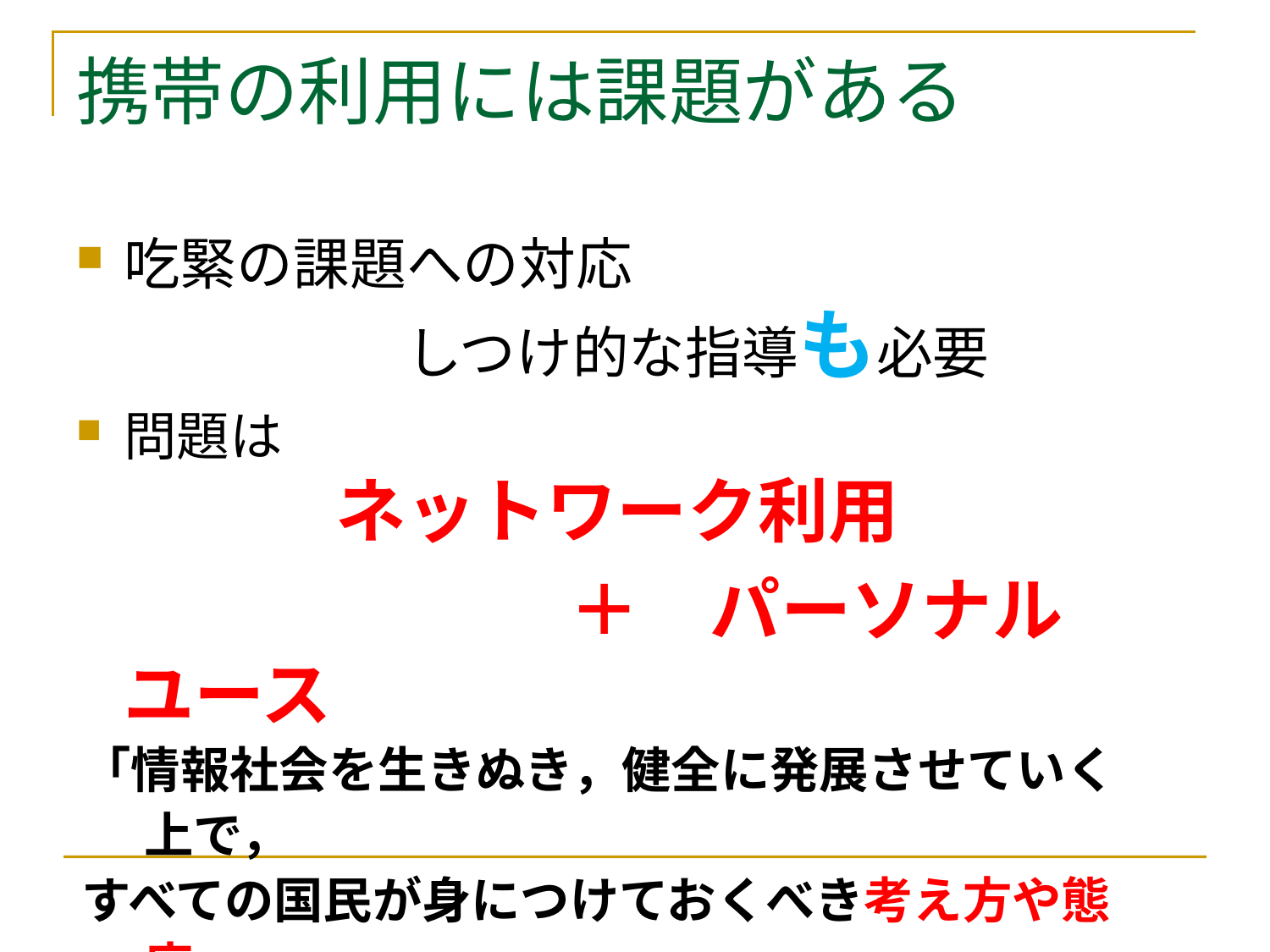

# 携帯の利用には課題がある
吃緊の課題への対応
　　　　　しつけ的な指導も必要
問題は
　　　ネットワーク利用
　　　　　　　＋　パーソナルユース

「情報社会を生きぬき，健全に発展させていく上で，
すべての国民が身につけておくべき考え方や態度」　
　　　　　　　　　　　　(情報モラルキックオフガイド（平成19年3月）